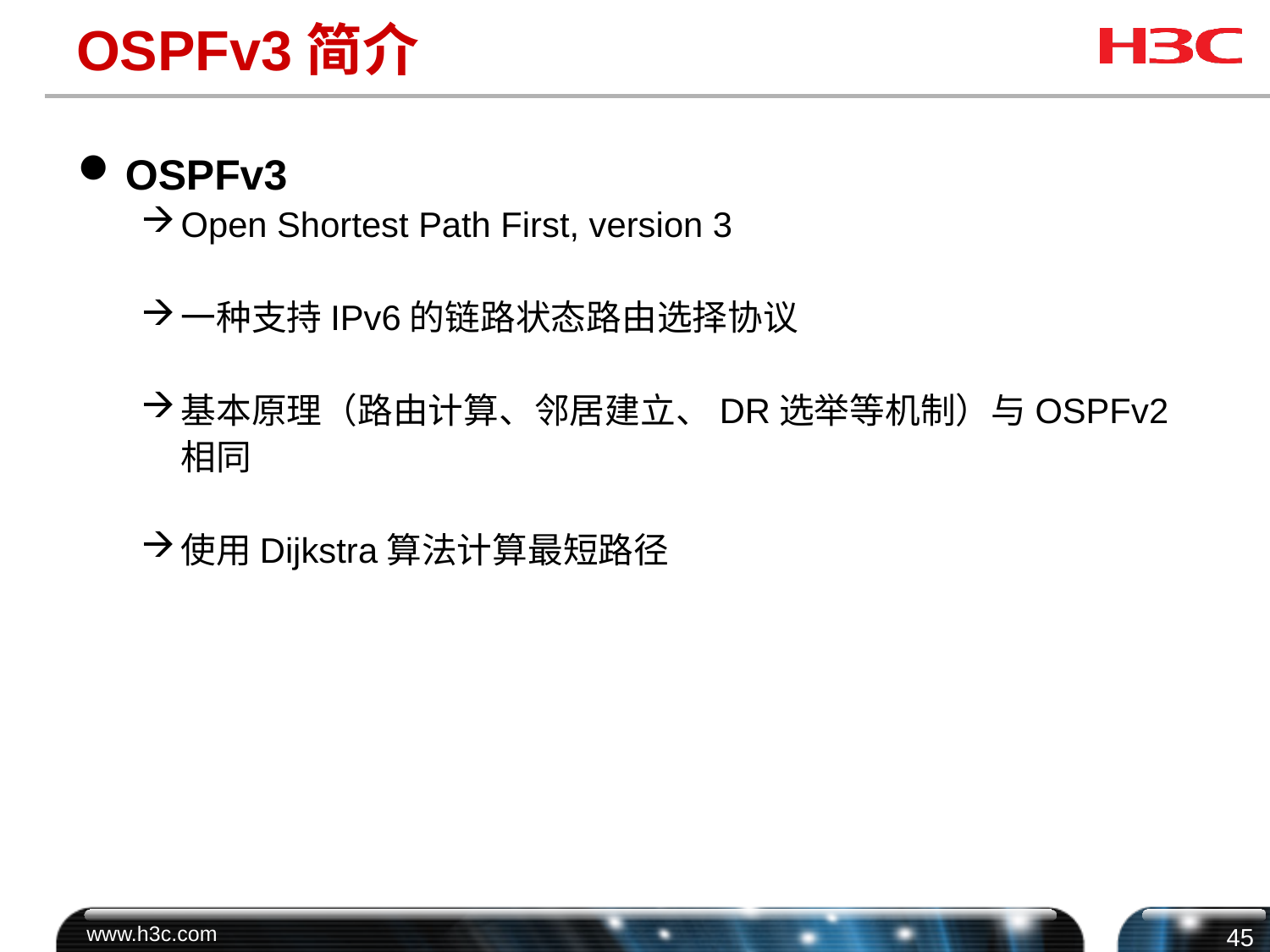

# OSPFv3简介
OSPFv3
Open Shortest Path First, version 3

一种支持IPv6的链路状态路由选择协议

基本原理（路由计算、邻居建立、DR选举等机制）与OSPFv2相同

使用Dijkstra算法计算最短路径